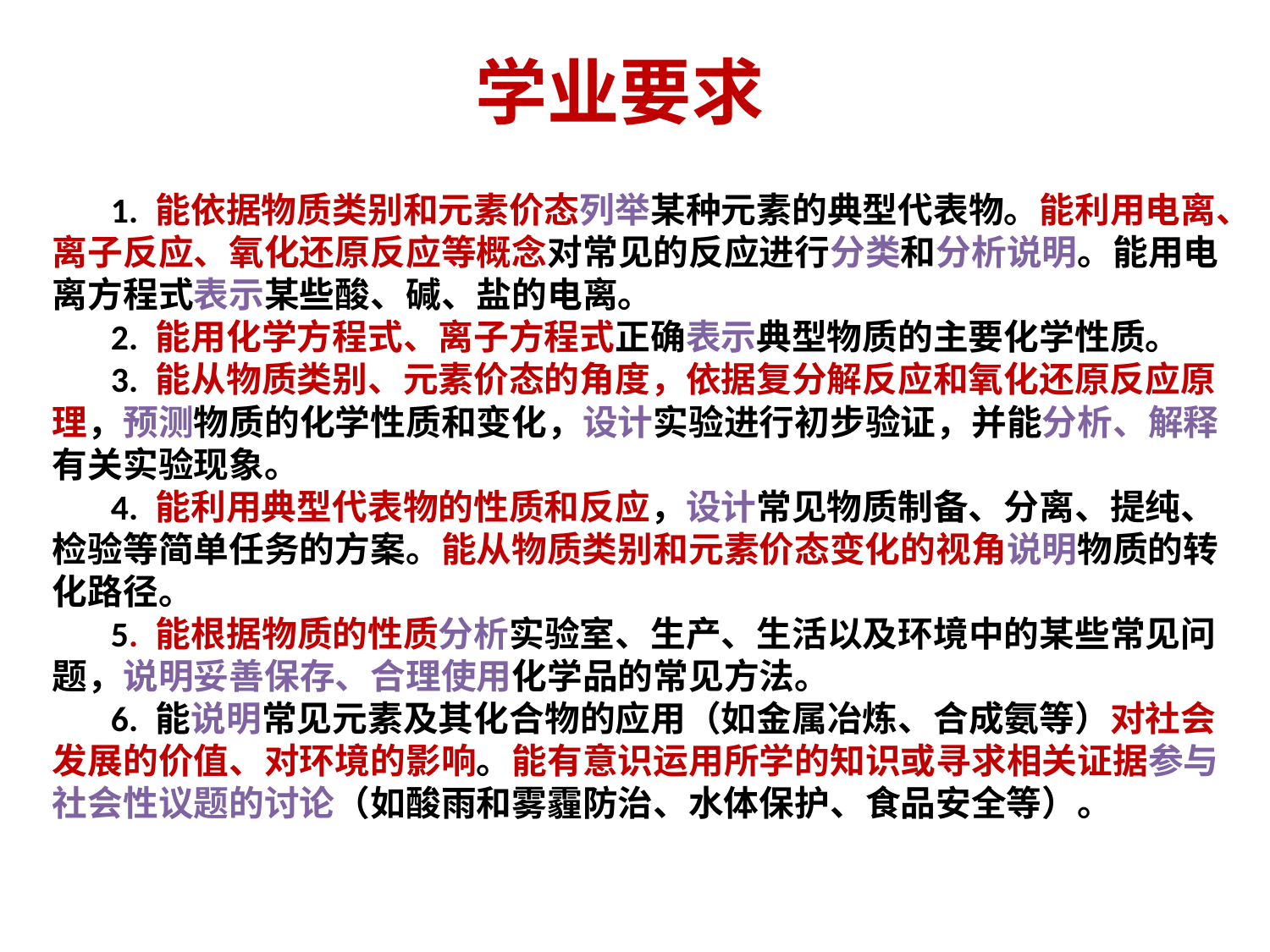

# 学业要求
  1. 能依据物质类别和元素价态列举某种元素的典型代表物。能利用电离、离子反应、氧化还原反应等概念对常见的反应进行分类和分析说明。能用电离方程式表示某些酸、碱、盐的电离。
  2. 能用化学方程式、离子方程式正确表示典型物质的主要化学性质。
  3. 能从物质类别、元素价态的角度，依据复分解反应和氧化还原反应原理，预测物质的化学性质和变化，设计实验进行初步验证，并能分析、解释有关实验现象。
  4. 能利用典型代表物的性质和反应，设计常见物质制备、分离、提纯、检验等简单任务的方案。能从物质类别和元素价态变化的视角说明物质的转化路径。
  5. 能根据物质的性质分析实验室、生产、生活以及环境中的某些常见问题，说明妥善保存、合理使用化学品的常见方法。
  6. 能说明常见元素及其化合物的应用（如金属冶炼、合成氨等）对社会发展的价值、对环境的影响。能有意识运用所学的知识或寻求相关证据参与社会性议题的讨论（如酸雨和雾霾防治、水体保护、食品安全等）。